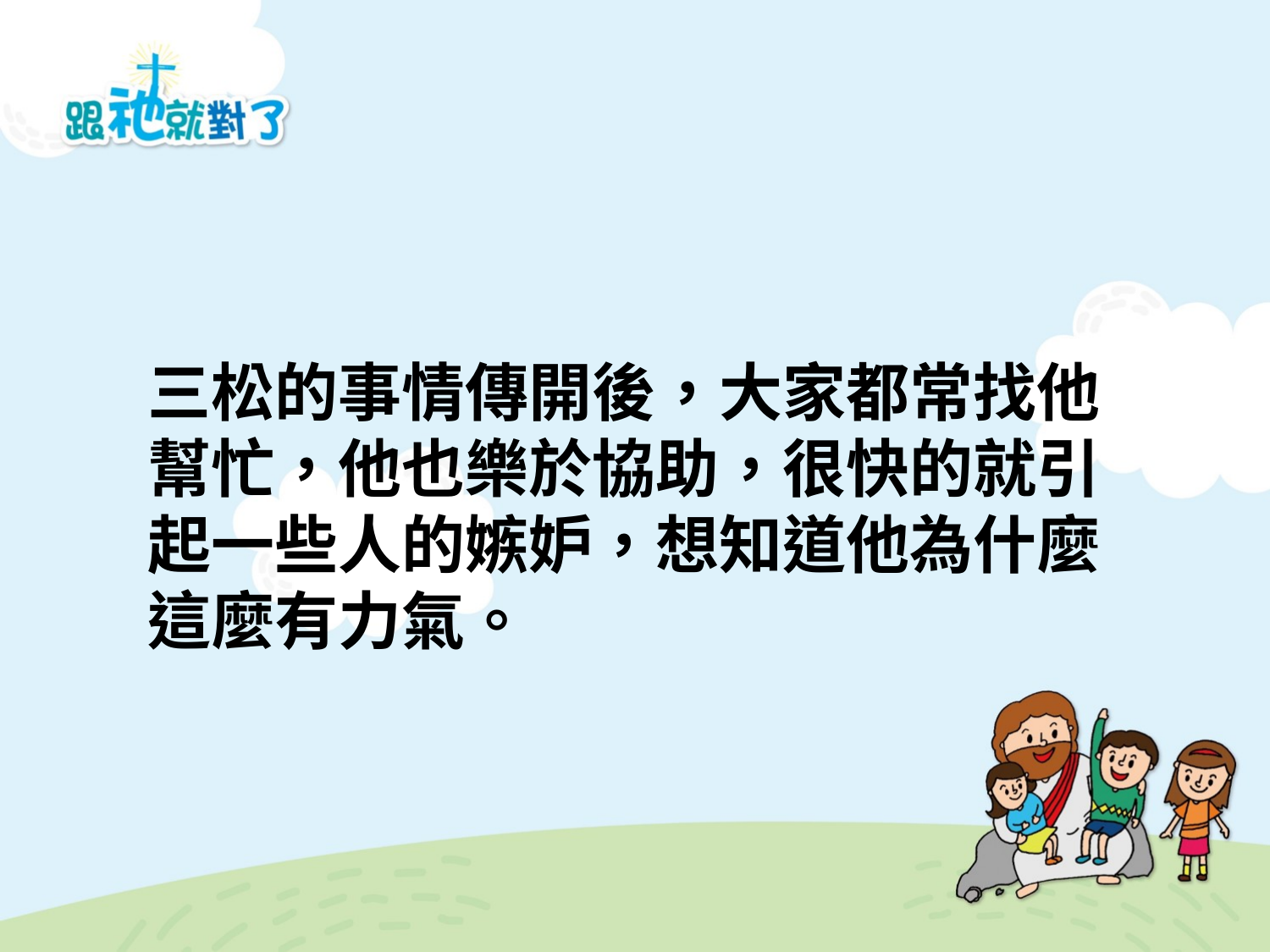

三松的事情傳開後，大家都常找他幫忙，他也樂於協助，很快的就引起一些人的嫉妒，想知道他為什麼這麼有力氣。